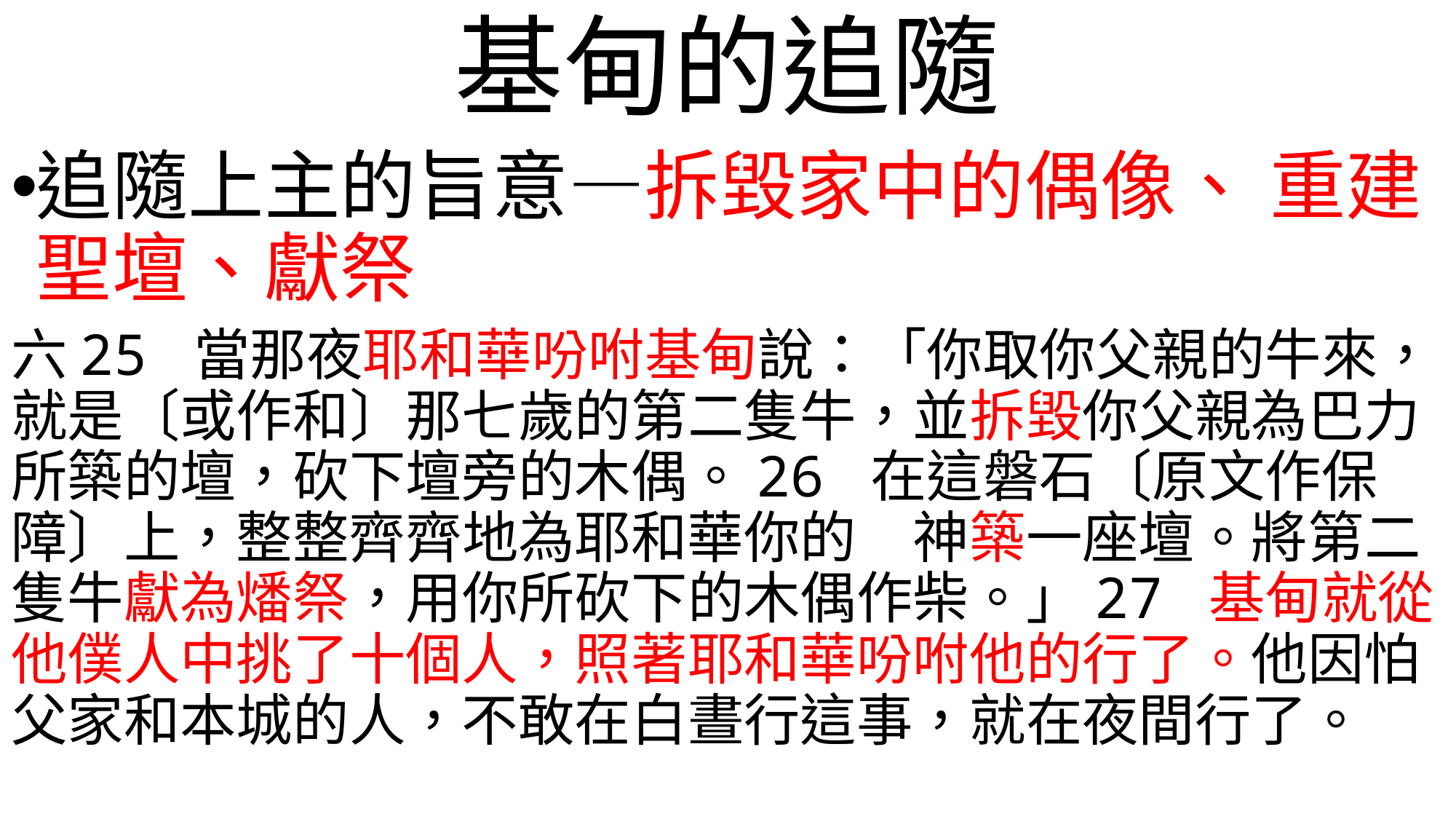

# 基甸的追隨
追隨上主的旨意—拆毀家中的偶像、 重建聖壇、獻祭
六25 當那夜耶和華吩咐基甸說：「你取你父親的牛來， 就是〔或作和〕那七歲的第二隻牛，並拆毀你父親為巴力所築的壇，砍下壇旁的木偶。26 在這磐石〔原文作保障〕上，整整齊齊地為耶和華你的　神築一座壇。將第二隻牛獻為燔祭，用你所砍下的木偶作柴。」27 基甸就從他僕人中挑了十個人，照著耶和華吩咐他的行了。他因怕父家和本城的人，不敢在白晝行這事，就在夜間行了。